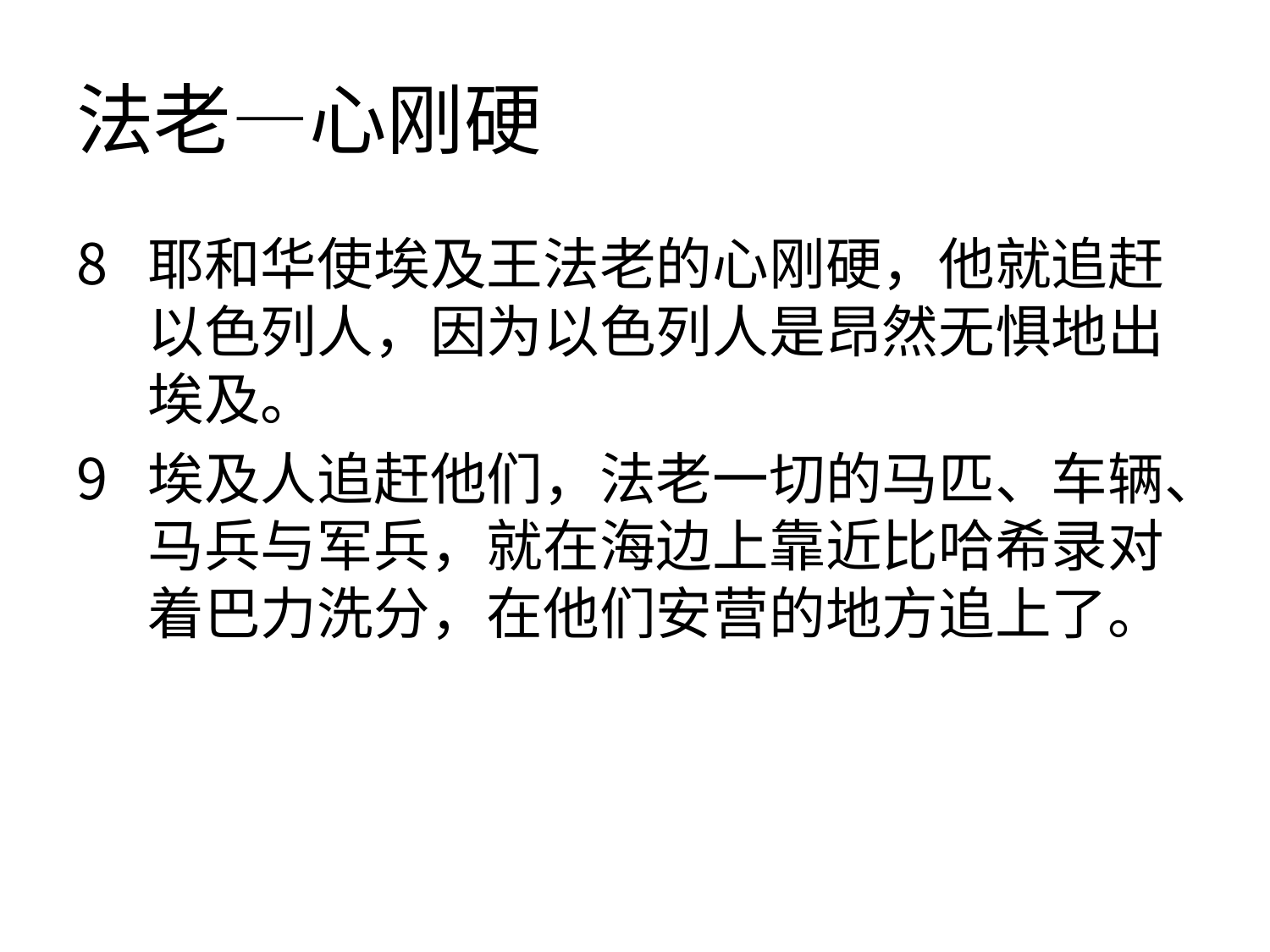

# 法老—心刚硬
耶和华使埃及王法老的心刚硬，他就追赶以色列人，因为以色列人是昂然无惧地出埃及。
埃及人追赶他们，法老一切的马匹、车辆、马兵与军兵，就在海边上靠近比哈希录对着巴力洗分，在他们安营的地方追上了。